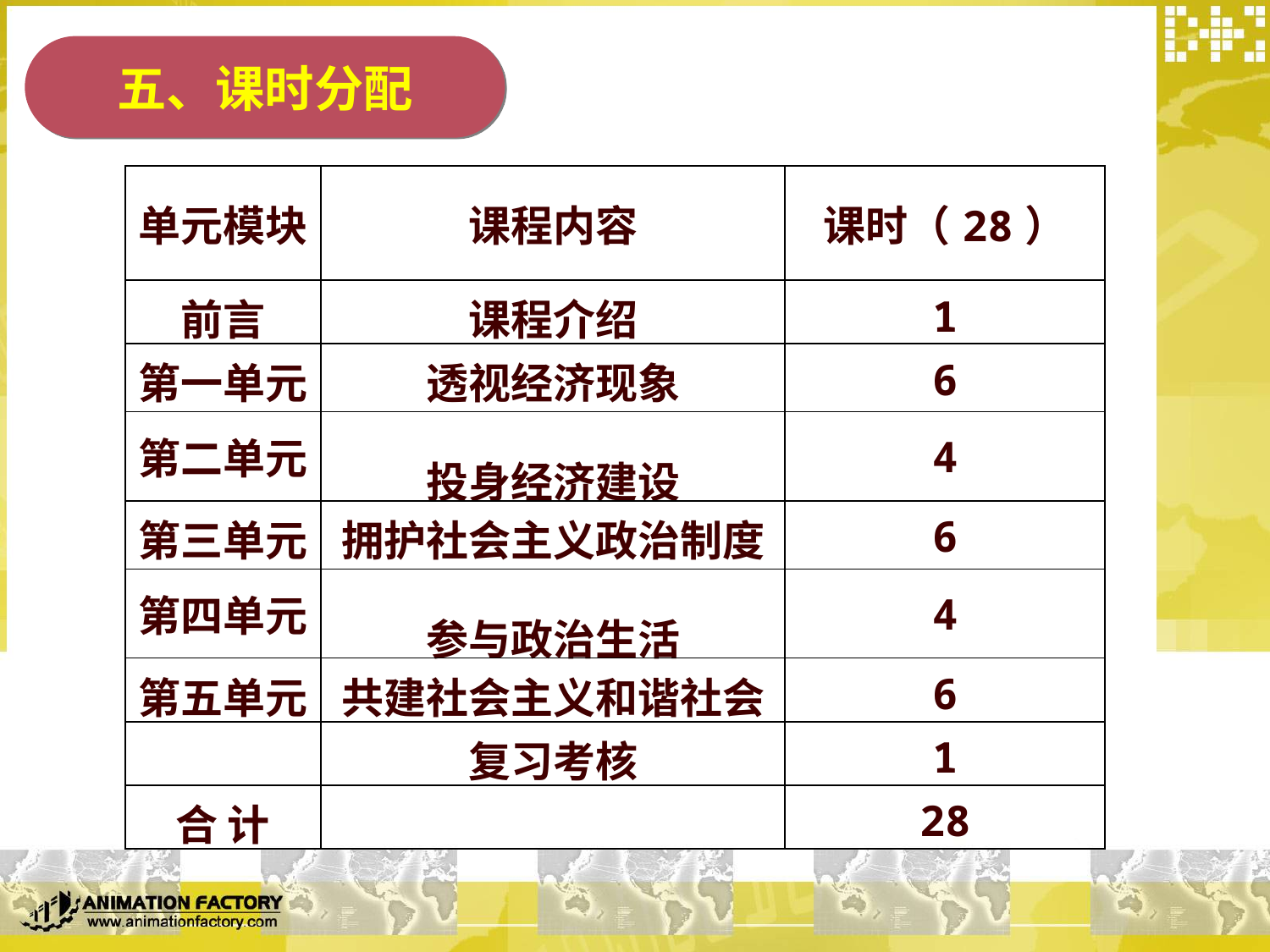

五、课时分配
| 单元模块 | 课程内容 | 课时（28） |
| --- | --- | --- |
| 前言 | 课程介绍 | 1 |
| 第一单元 | 透视经济现象 | 6 |
| 第二单元 | 投身经济建设 | 4 |
| 第三单元 | 拥护社会主义政治制度 | 6 |
| 第四单元 | 参与政治生活 | 4 |
| 第五单元 | 共建社会主义和谐社会 | 6 |
|  | 复习考核 | 1 |
| 合 计 |  | 28 |